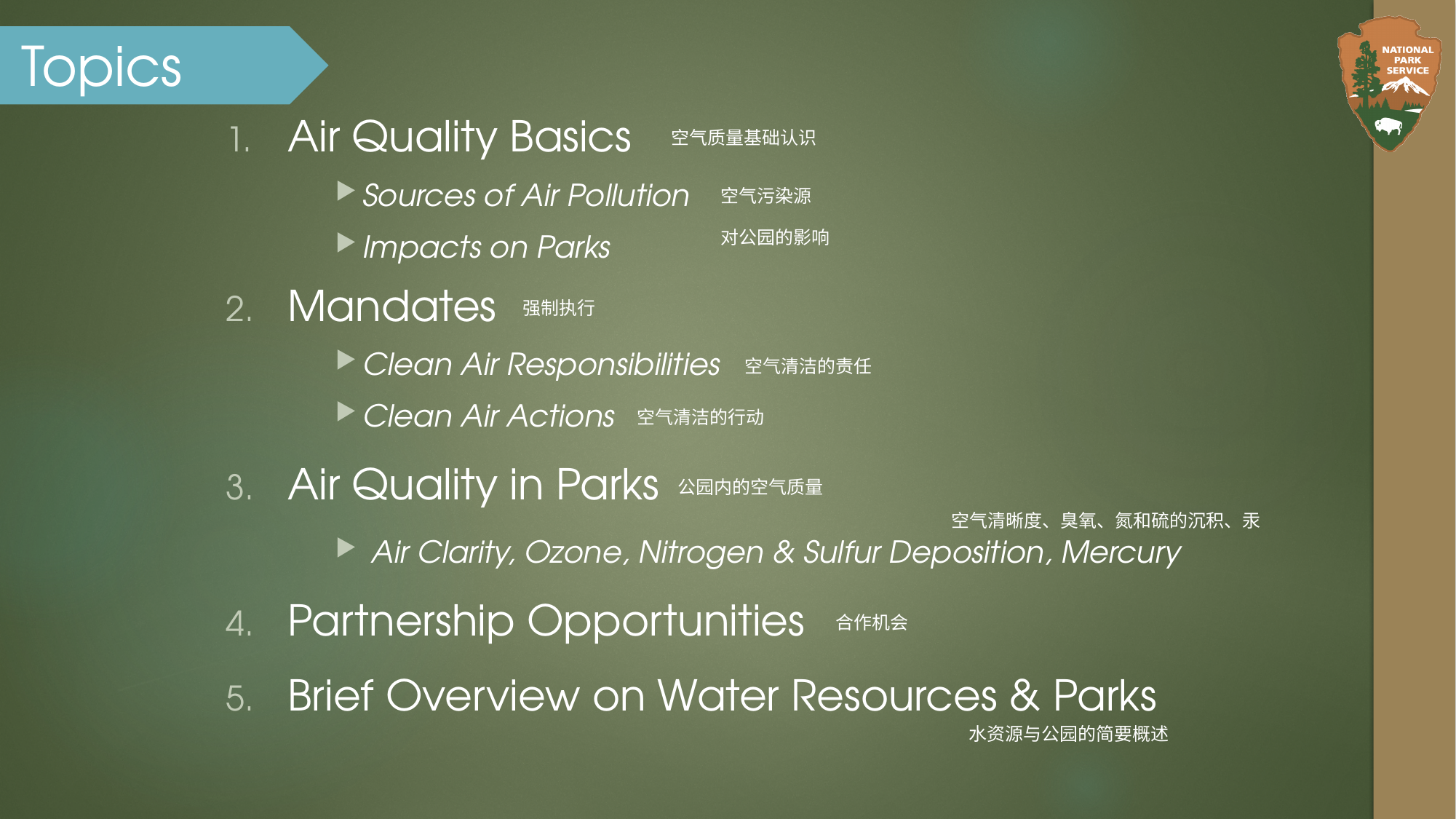

Topics
Air Quality Basics
Sources of Air Pollution
Impacts on Parks
Mandates
Clean Air Responsibilities
Clean Air Actions
Air Quality in Parks
 Air Clarity, Ozone, Nitrogen & Sulfur Deposition, Mercury
Partnership Opportunities
Brief Overview on Water Resources & Parks
空气质量基础认识
空气污染源
对公园的影响
强制执行
空气清洁的责任
空气清洁的行动
公园内的空气质量
空气清晰度、臭氧、氮和硫的沉积、汞
合作机会
水资源与公园的简要概述